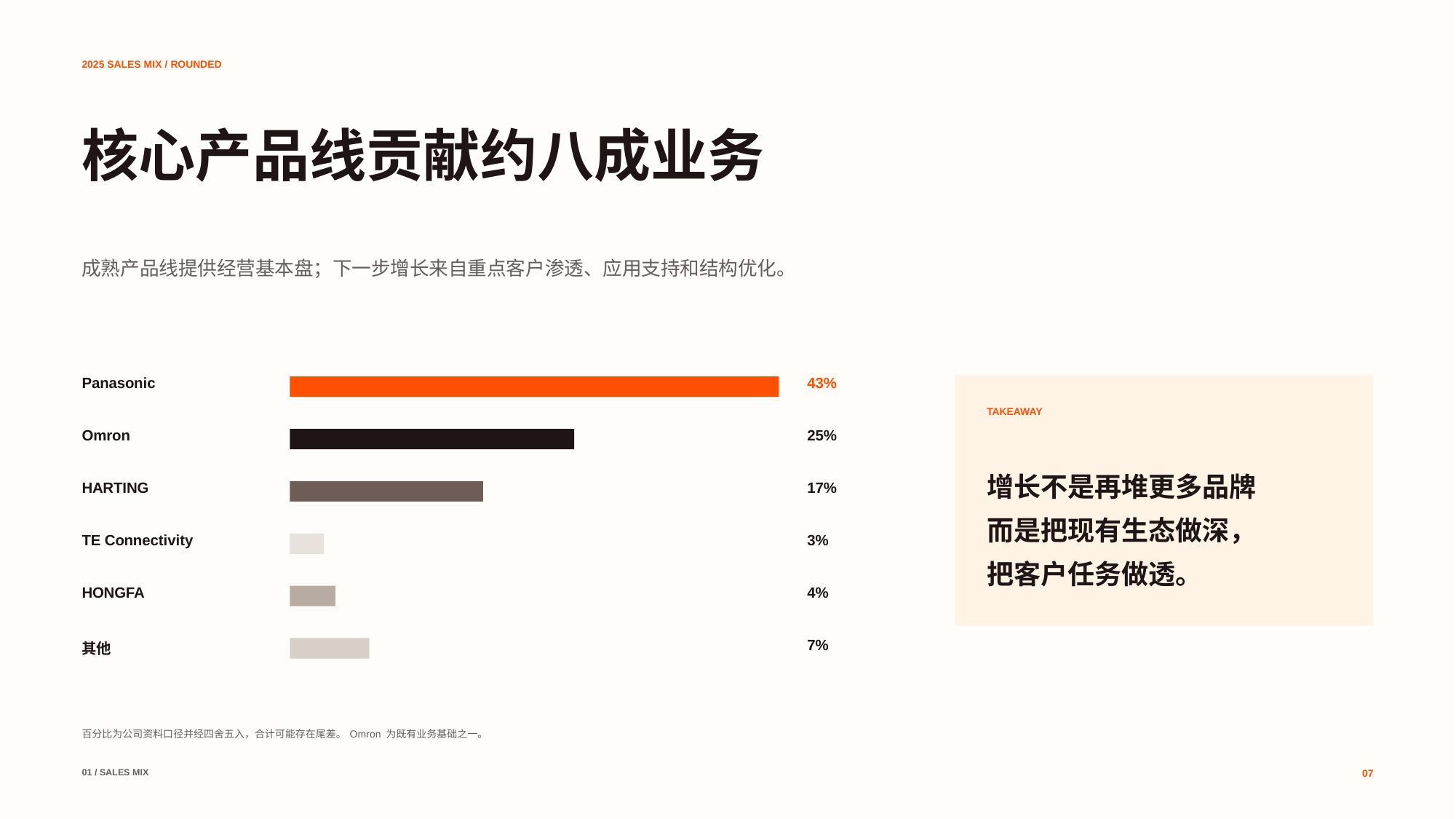

2025 SALES MIX / ROUNDED
核心产品线贡献约八成业务
成熟产品线提供经营基本盘；下一步增长来自重点客户渗透、应用支持和结构优化。
Panasonic
43%

TAKEAWAY
Omron
25%

增长不是再堆更多品牌
而是把现有生态做深，
把客户任务做透。
HARTING
17%

TE Connectivity
3%

HONGFA
4%

其他
7%

百分比为公司资料口径并经四舍五入，合计可能存在尾差。Omron 为既有业务基础之一。
01 / SALES MIX
07